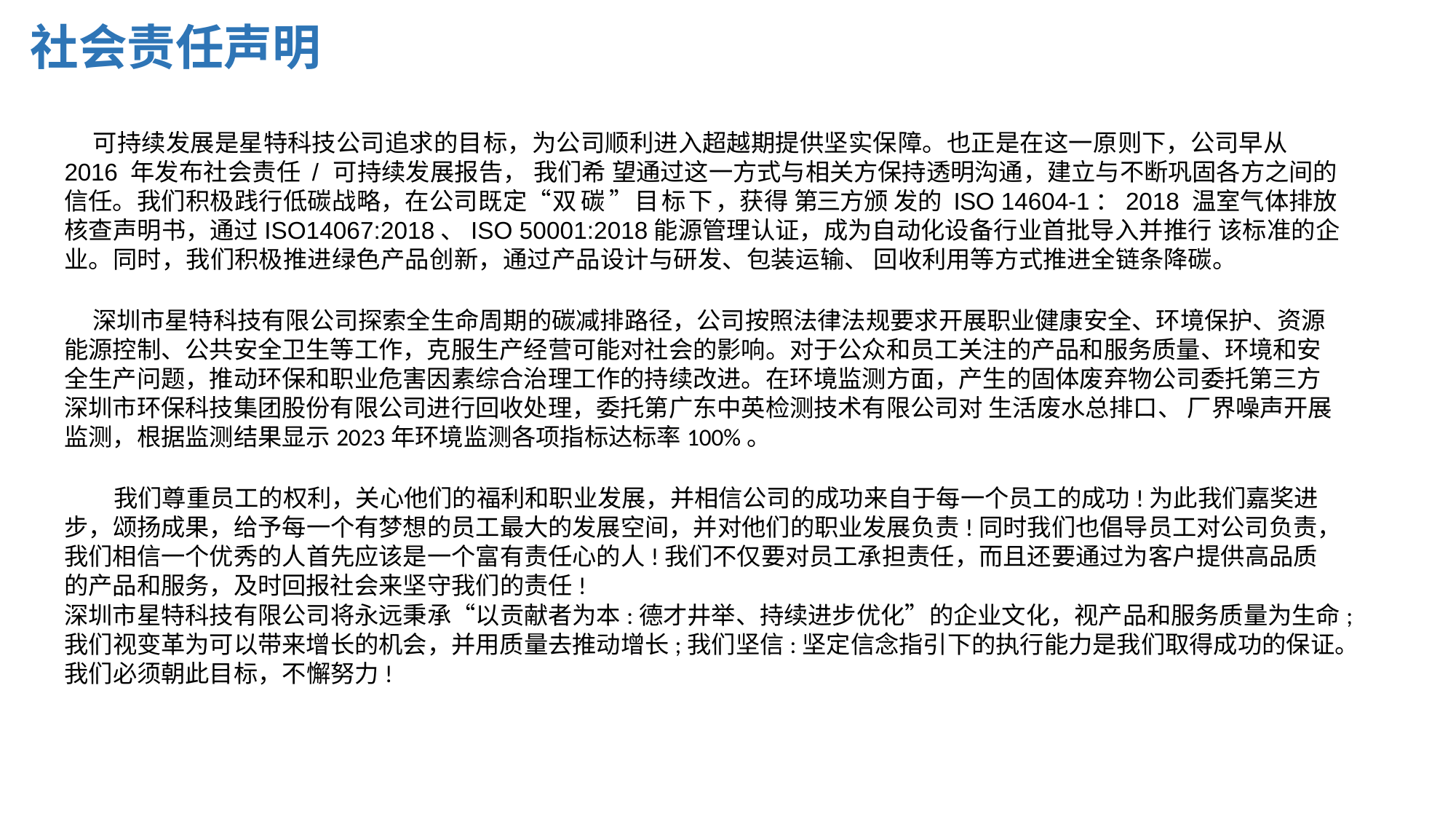

社会责任声明
    可持续发展是星特科技公司追求的目标，为公司顺利进入超越期提供坚实保障。也正是在这一原则下，公司早从 2016 年发布社会责任 / 可持续发展报告， 我们希 望通过这一方式与相关方保持透明沟通，建立与不断巩固各方之间的信任。我们积极践行低碳战略，在公司既定“双碳”目标下，获得 第三方颁 发的 ISO 14604-1：2018 温室气体排放核查声明书，通过ISO14067:2018、ISO 50001:2018能源管理认证，成为自动化设备行业首批导入并推行 该标准的企业。同时，我们积极推进绿色产品创新，通过产品设计与研发、包装运输、 回收利用等方式推进全链条降碳。

               深圳市星特科技有限公司探索全生命周期的碳减排路径，公司按照法律法规要求开展职业健康安全、环境保护、资源能源控制、公共安全卫生等工作，克服生产经营可能对社会的影响。对于公众和员工关注的产品和服务质量、环境和安全生产问题，推动环保和职业危害因素综合治理工作的持续改进。在环境监测方面，产生的固体废弃物公司委托第三方深圳市环保科技集团股份有限公司进行回收处理，委托第广东中英检测技术有限公司对 生活废水总排口、 厂界噪声开展监测，根据监测结果显示2023年环境监测各项指标达标率100%。

        我们尊重员工的权利，关心他们的福利和职业发展，并相信公司的成功来自于每一个员工的成功!为此我们嘉奖进步，颂扬成果，给予每一个有梦想的员工最大的发展空间，并对他们的职业发展负责!同时我们也倡导员工对公司负责，我们相信一个优秀的人首先应该是一个富有责任心的人!我们不仅要对员工承担责任，而且还要通过为客户提供高品质的产品和服务，及时回报社会来坚守我们的责任!
深圳市星特科技有限公司将永远秉承“以贡献者为本:德才井举、持续进步优化”的企业文化，视产品和服务质量为生命;我们视变革为可以带来增长的机会，并用质量去推动增长;我们坚信:坚定信念指引下的执行能力是我们取得成功的保证。我们必须朝此目标，不懈努力!

目录